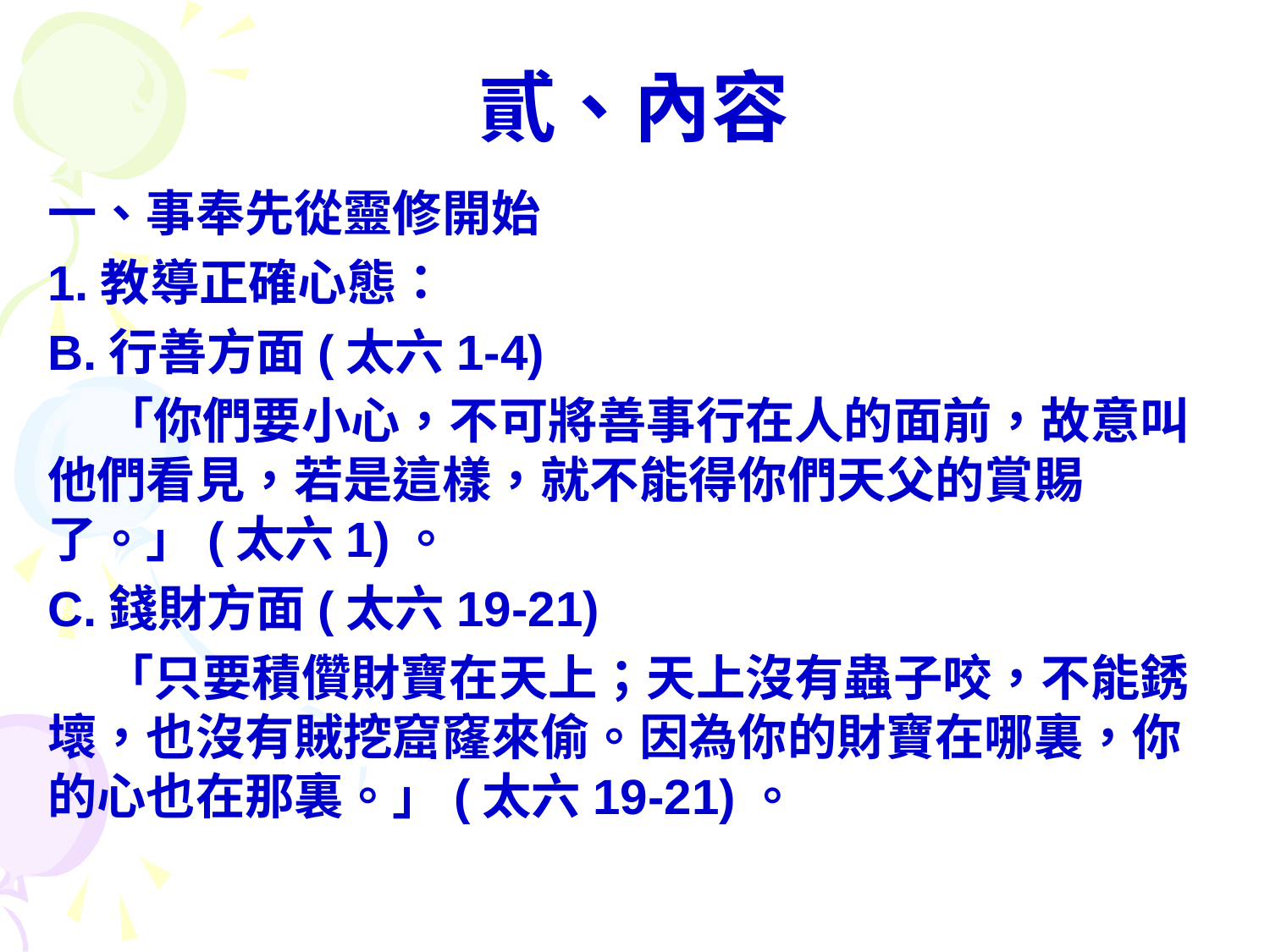

# 貳、內容
一、事奉先從靈修開始
1.教導正確心態：
B.行善方面(太六1-4)
    「你們要小心，不可將善事行在人的面前，故意叫他們看見，若是這樣，就不能得你們天父的賞賜了。」(太六1)。
C.錢財方面(太六19-21)
    「只要積儹財寶在天上；天上沒有蟲子咬，不能銹壞，也沒有賊挖窟窿來偷。因為你的財寶在哪裏，你的心也在那裏。」(太六19-21)。